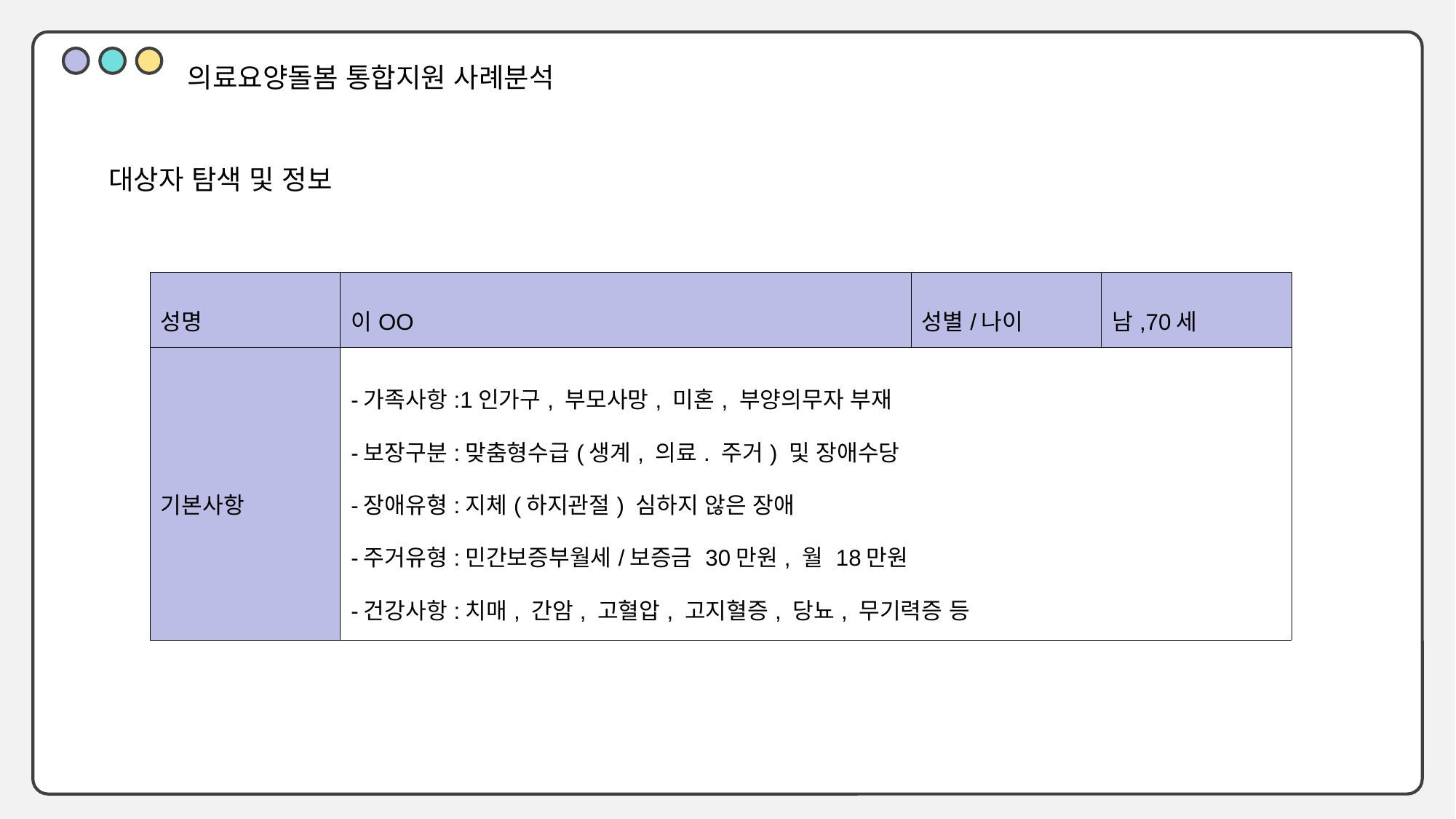

의료요양돌봄 통합지원 사례분석

대상자 탐색 및 정보

| 성명 | 이OO | 성별/나이 | 남,70세 |
| --- | --- | --- | --- |
| 기본사항 | -가족사항:1인가구, 부모사망, 미혼, 부양의무자 부재 -보장구분:맞춤형수급(생계, 의료. 주거) 및 장애수당 -장애유형:지체(하지관절) 심하지 않은 장애 -주거유형:민간보증부월세/보증금 30만원, 월 18만원 -건강사항:치매, 간암, 고혈압, 고지혈증, 당뇨, 무기력증 등 |  |  |